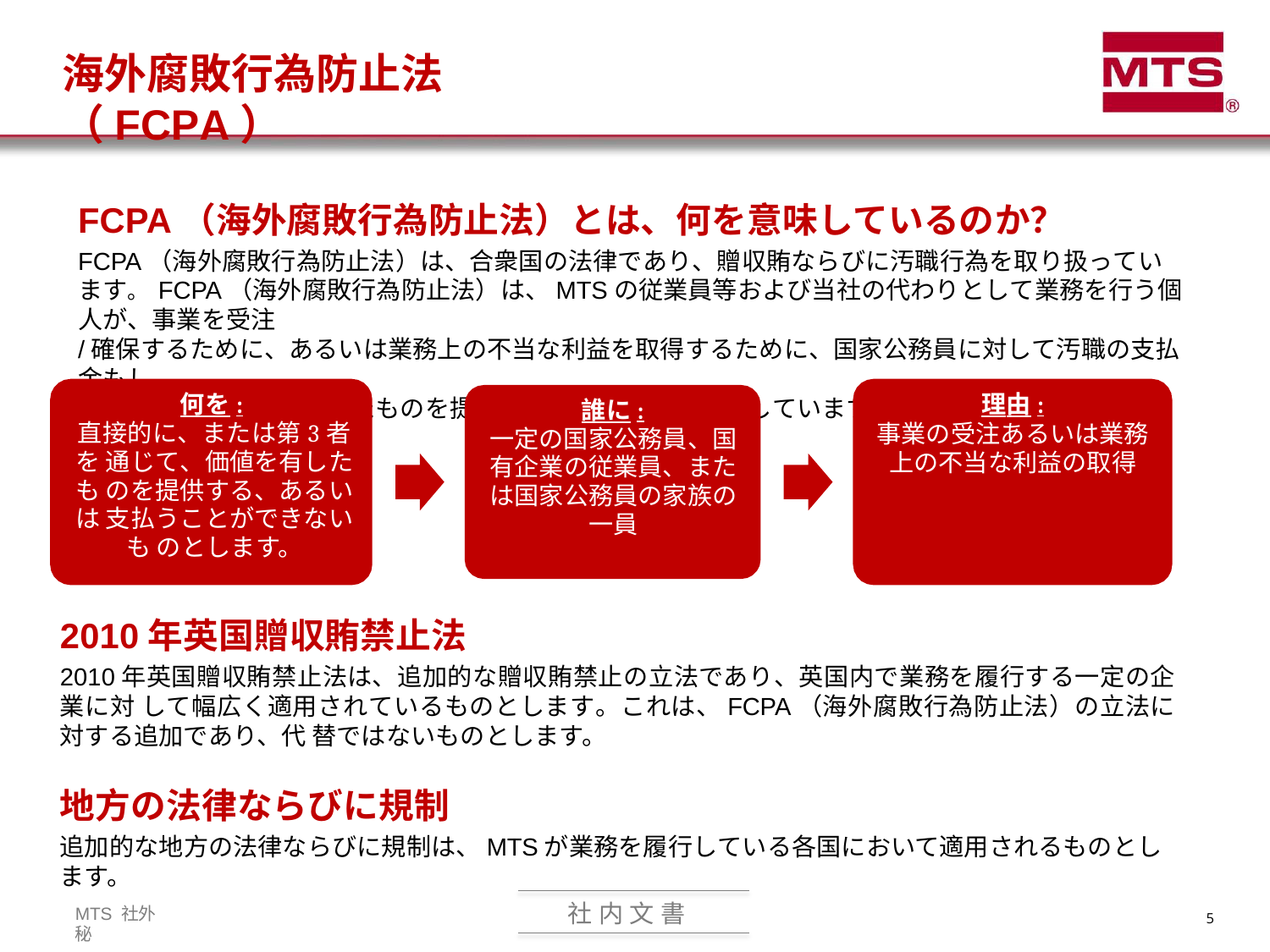

# 海外腐敗行為防止法（FCPA）
FCPA（海外腐敗行為防止法）とは、何を意味しているのか？
FCPA（海外腐敗行為防止法）は、合衆国の法律であり、贈収賄ならびに汚職行為を取り扱っています。 FCPA（海外腐敗行為防止法）は、MTSの従業員等および当社の代わりとして業務を行う個人が、事業を受注
/確保するために、あるいは業務上の不当な利益を取得するために、国家公務員に対して汚職の支払金もし
くは何らかの価値を有したものを提供することについて禁止しています。

何を:
直接的に、または第3者を 通じて、価値を有したも のを提供する、あるいは 支払うことができないも のとします。
理由:
事業の受注あるいは業務
上の不当な利益の取得
誰に:
一定の国家公務員、国 有企業の従業員、また は国家公務員の家族の 一員

2010年英国贈収賄禁止法
2010年英国贈収賄禁止法は、追加的な贈収賄禁止の立法であり、英国内で業務を履行する一定の企業に対 して幅広く適用されているものとします。これは、FCPA（海外腐敗行為防止法）の立法に対する追加であり、代 替ではないものとします。

地方の法律ならびに規制
追加的な地方の法律ならびに規制は、MTSが業務を履行している各国において適用されるものとします。
社 内 文 書
MTS 社外秘
5